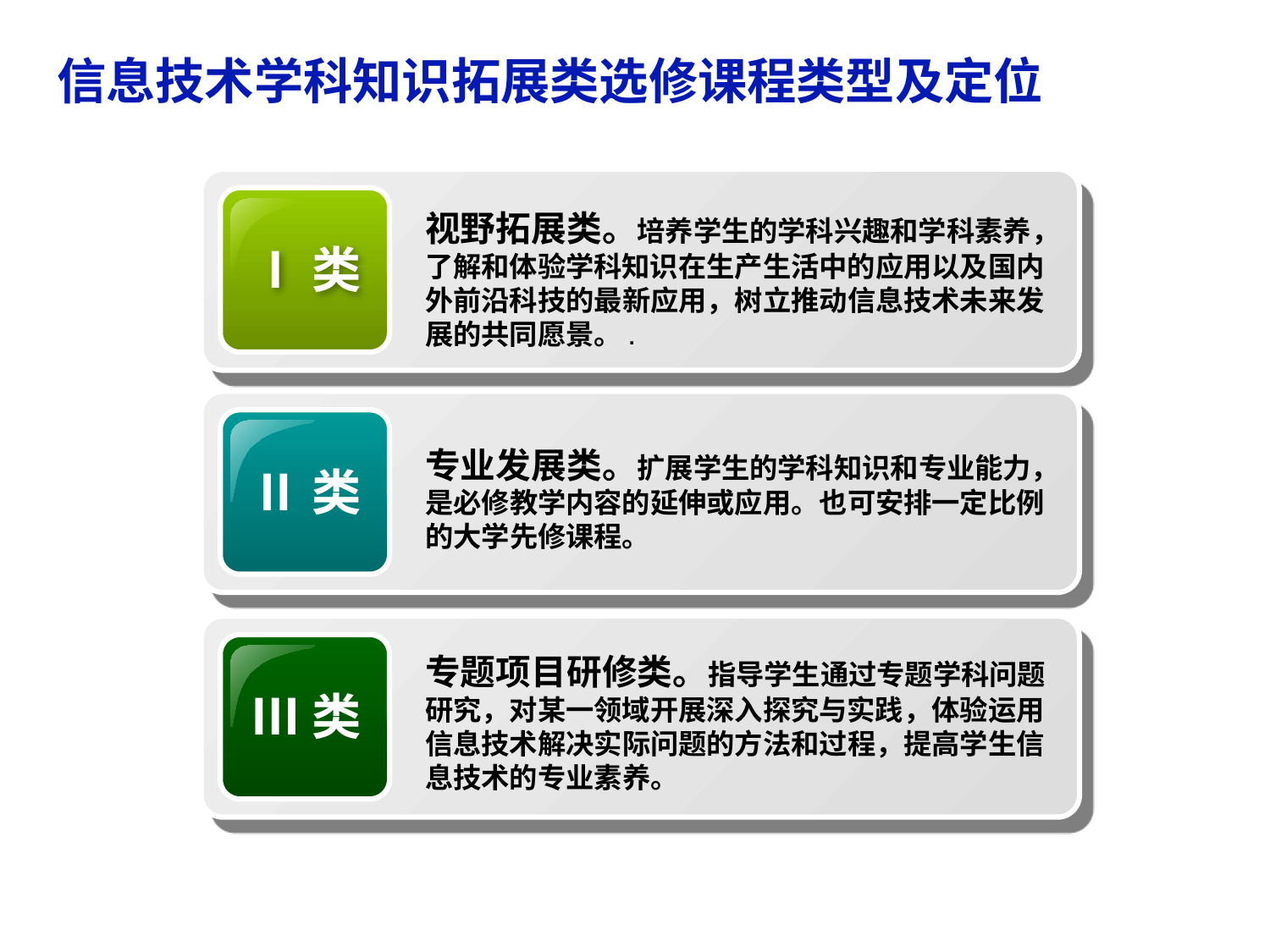

# 信息技术学科知识拓展类选修课程类型及定位

视野拓展类。培养学生的学科兴趣和学科素养，了解和体验学科知识在生产生活中的应用以及国内外前沿科技的最新应用，树立推动信息技术未来发展的共同愿景。.
Ⅰ类

专业发展类。扩展学生的学科知识和专业能力，是必修教学内容的延伸或应用。也可安排一定比例的大学先修课程。
Ⅱ类

专题项目研修类。指导学生通过专题学科问题研究，对某一领域开展深入探究与实践，体验运用信息技术解决实际问题的方法和过程，提高学生信息技术的专业素养。

Ⅲ类